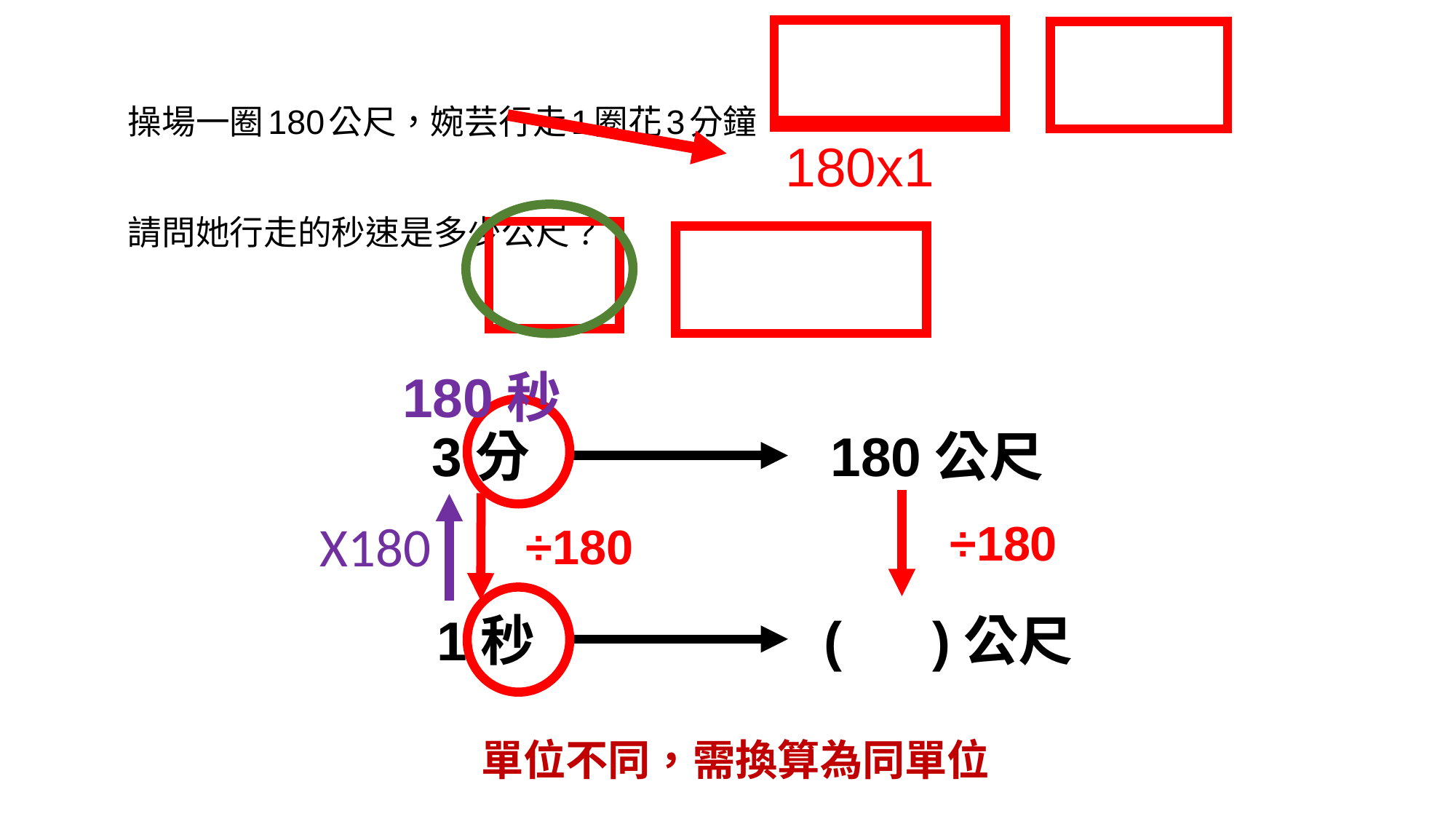

# 操場一圈180公尺，婉芸行走1圈花3分鐘， 請問她行走的秒速是多少公尺？
180x1

180秒

3分
180公尺
X180
÷180
÷180

1秒
(      )公尺
單位不同，需換算為同單位